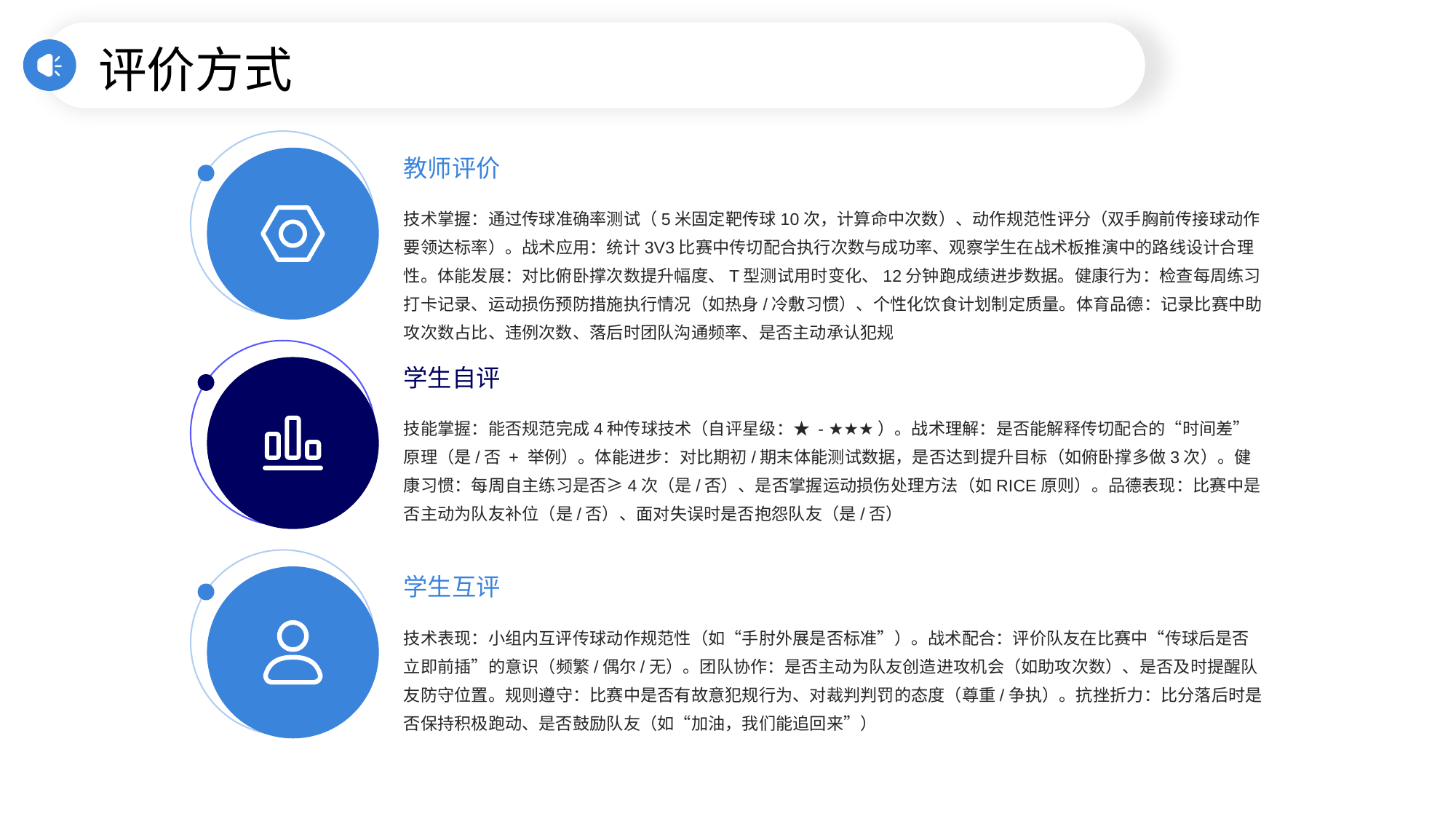

评价方式

教师评价

技术掌握：通过传球准确率测试（5米固定靶传球10次，计算命中次数）、动作规范性评分（双手胸前传接球动作要领达标率）。战术应用：统计3V3比赛中传切配合执行次数与成功率、观察学生在战术板推演中的路线设计合理性。体能发展：对比俯卧撑次数提升幅度、T型测试用时变化、12分钟跑成绩进步数据。健康行为：检查每周练习打卡记录、运动损伤预防措施执行情况（如热身/冷敷习惯）、个性化饮食计划制定质量。体育品德：记录比赛中助攻次数占比、违例次数、落后时团队沟通频率、是否主动承认犯规

学生自评

技能掌握：能否规范完成4种传球技术（自评星级：★ - ★★★）。战术理解：是否能解释传切配合的“时间差”原理（是/否 + 举例）。体能进步：对比期初/期末体能测试数据，是否达到提升目标（如俯卧撑多做3次）。健康习惯：每周自主练习是否≥4次（是/否）、是否掌握运动损伤处理方法（如RICE原则）。品德表现：比赛中是否主动为队友补位（是/否）、面对失误时是否抱怨队友（是/否）

学生互评

技术表现：小组内互评传球动作规范性（如“手肘外展是否标准”）。战术配合：评价队友在比赛中“传球后是否立即前插”的意识（频繁/偶尔/无）。团队协作：是否主动为队友创造进攻机会（如助攻次数）、是否及时提醒队友防守位置。规则遵守：比赛中是否有故意犯规行为、对裁判判罚的态度（尊重/争执）。抗挫折力：比分落后时是否保持积极跑动、是否鼓励队友（如“加油，我们能追回来”）